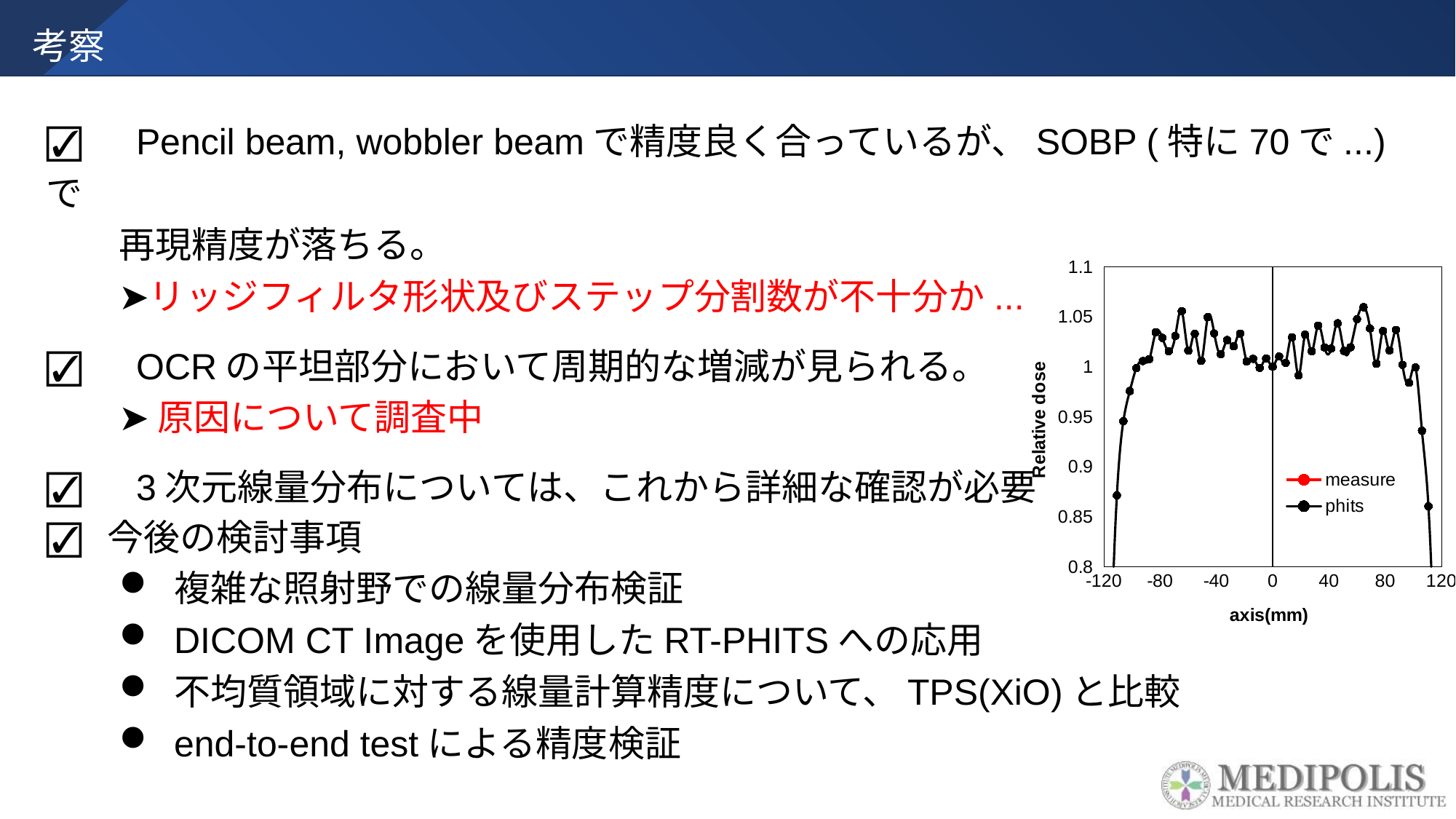

考察
☑　Pencil beam, wobbler beamで精度良く合っているが、SOBP (特に70で...)で
　　再現精度が落ちる。
　　➤リッジフィルタ形状及びステップ分割数が不十分か...
☑　OCRの平坦部分において周期的な増減が見られる。
　　➤ 原因について調査中
☑　3次元線量分布については、これから詳細な確認が必要

### Chart

| Category |  |  |
|---|---|---|
☑  今後の検討事項
複雑な照射野での線量分布検証
DICOM CT Imageを使用したRT-PHITSへの応用
不均質領域に対する線量計算精度について、TPS(XiO)と比較
end-to-end testによる精度検証